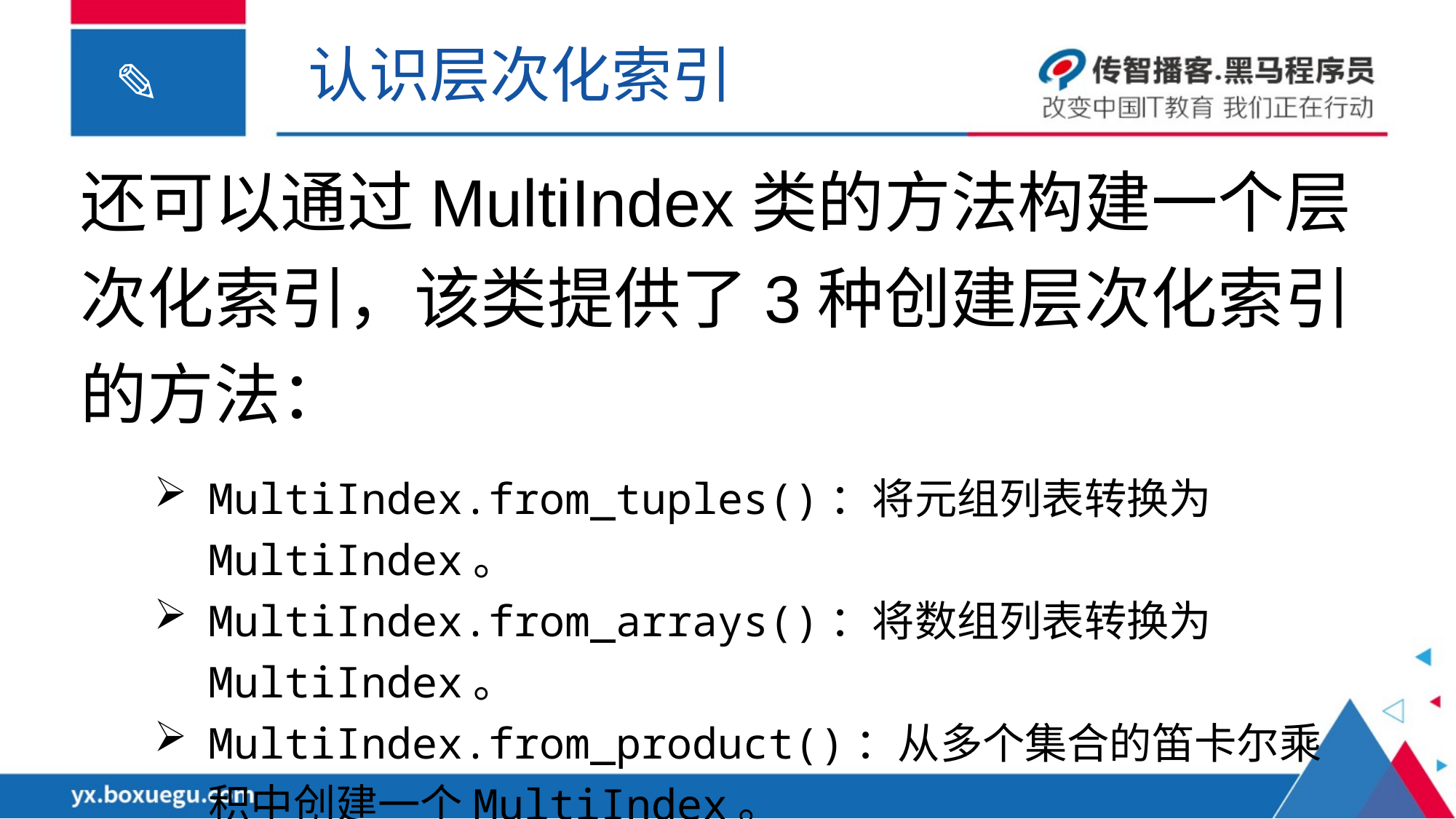

认识层次化索引
还可以通过MultiIndex类的方法构建一个层次化索引，该类提供了3种创建层次化索引的方法：
MultiIndex.from_tuples()：将元组列表转换为MultiIndex。
MultiIndex.from_arrays()：将数组列表转换为MultiIndex。
MultiIndex.from_product()：从多个集合的笛卡尔乘积中创建一个MultiIndex。